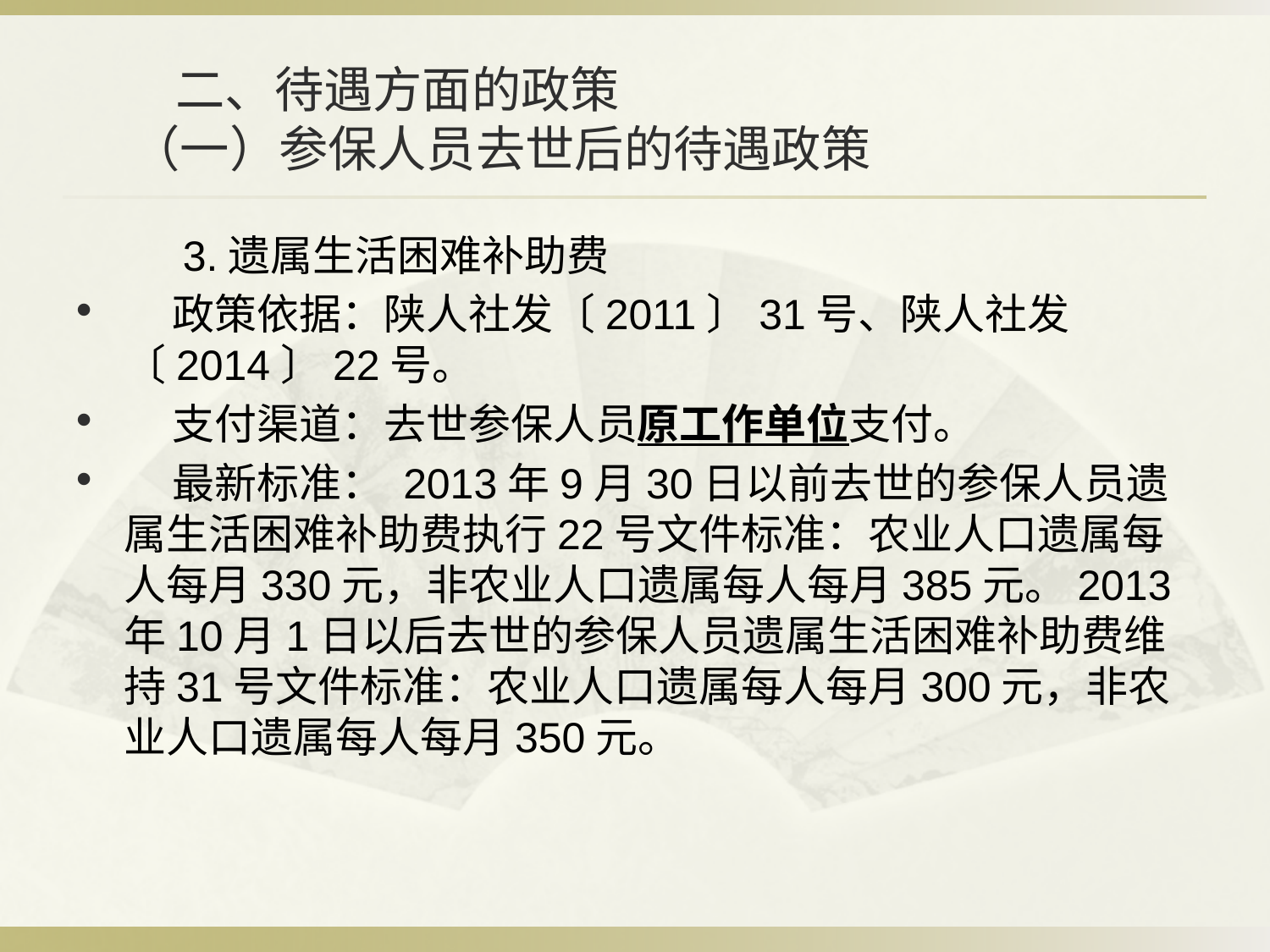

# 二、待遇方面的政策 （一）参保人员去世后的待遇政策
         3.遗属生活困难补助费
    政策依据：陕人社发〔2011〕31号、陕人社发〔2014〕22号。
    支付渠道：去世参保人员原工作单位支付。
    最新标准： 2013年9月30日以前去世的参保人员遗属生活困难补助费执行22号文件标准：农业人口遗属每人每月330元，非农业人口遗属每人每月385元。2013年10月1日以后去世的参保人员遗属生活困难补助费维持31号文件标准：农业人口遗属每人每月300元，非农业人口遗属每人每月350元。